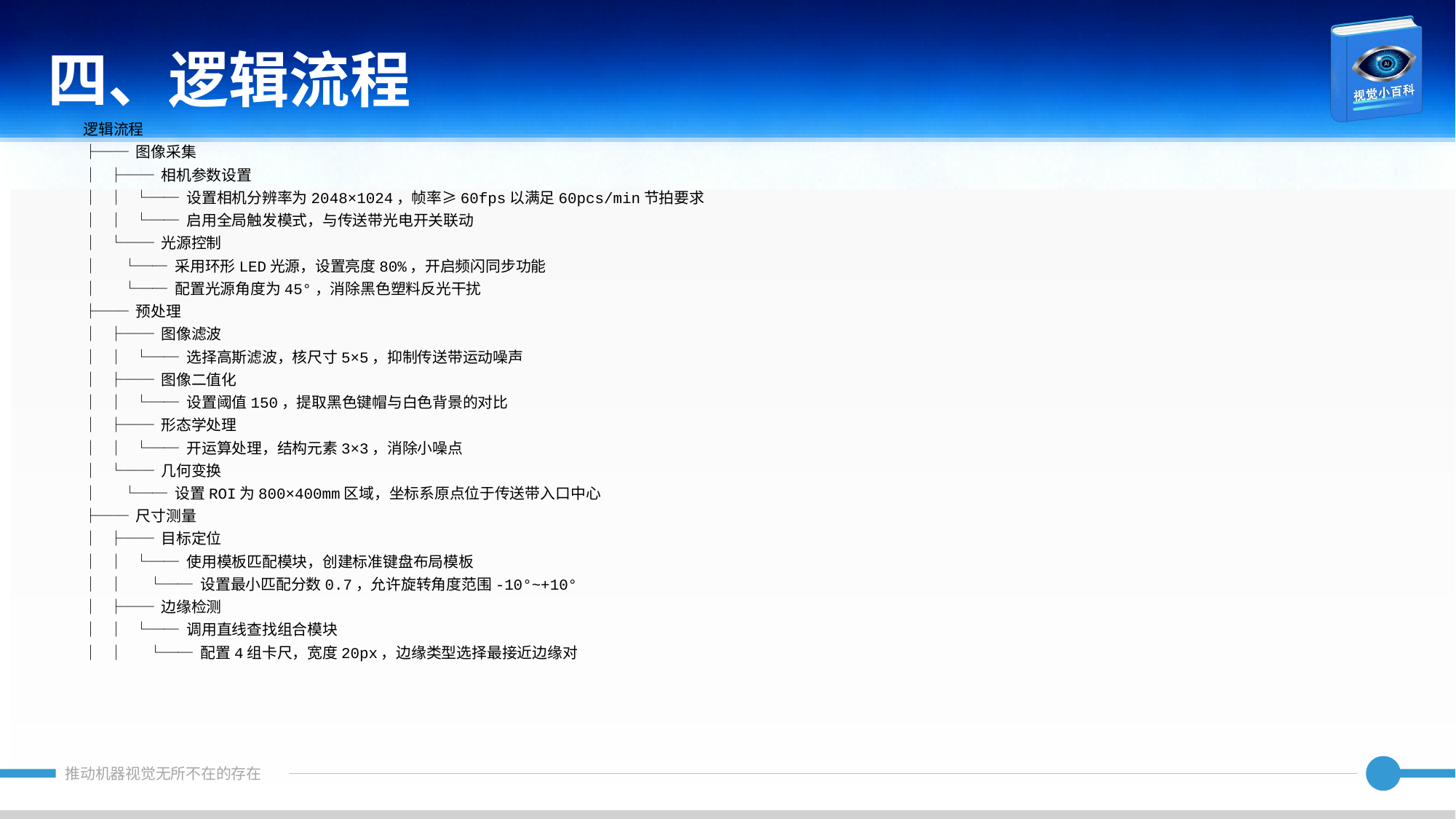

四、逻辑流程

逻辑流程
├── 图像采集
│   ├── 相机参数设置
│   │   └── 设置相机分辨率为2048×1024，帧率≥60fps以满足60pcs/min节拍要求
│   │   └── 启用全局触发模式，与传送带光电开关联动
│   └── 光源控制
│       └── 采用环形LED光源，设置亮度80%，开启频闪同步功能
│       └── 配置光源角度为45°，消除黑色塑料反光干扰
├── 预处理
│   ├── 图像滤波
│   │   └── 选择高斯滤波，核尺寸5×5，抑制传送带运动噪声
│   ├── 图像二值化
│   │   └── 设置阈值150，提取黑色键帽与白色背景的对比
│   ├── 形态学处理
│   │   └── 开运算处理，结构元素3×3，消除小噪点
│   └── 几何变换
│       └── 设置ROI为800×400mm区域，坐标系原点位于传送带入口中心
├── 尺寸测量
│   ├── 目标定位
│   │   └── 使用模板匹配模块，创建标准键盘布局模板
│   │       └── 设置最小匹配分数0.7，允许旋转角度范围-10°~+10°
│   ├── 边缘检测
│   │   └── 调用直线查找组合模块
│   │       └── 配置4组卡尺，宽度20px，边缘类型选择最接近边缘对
8